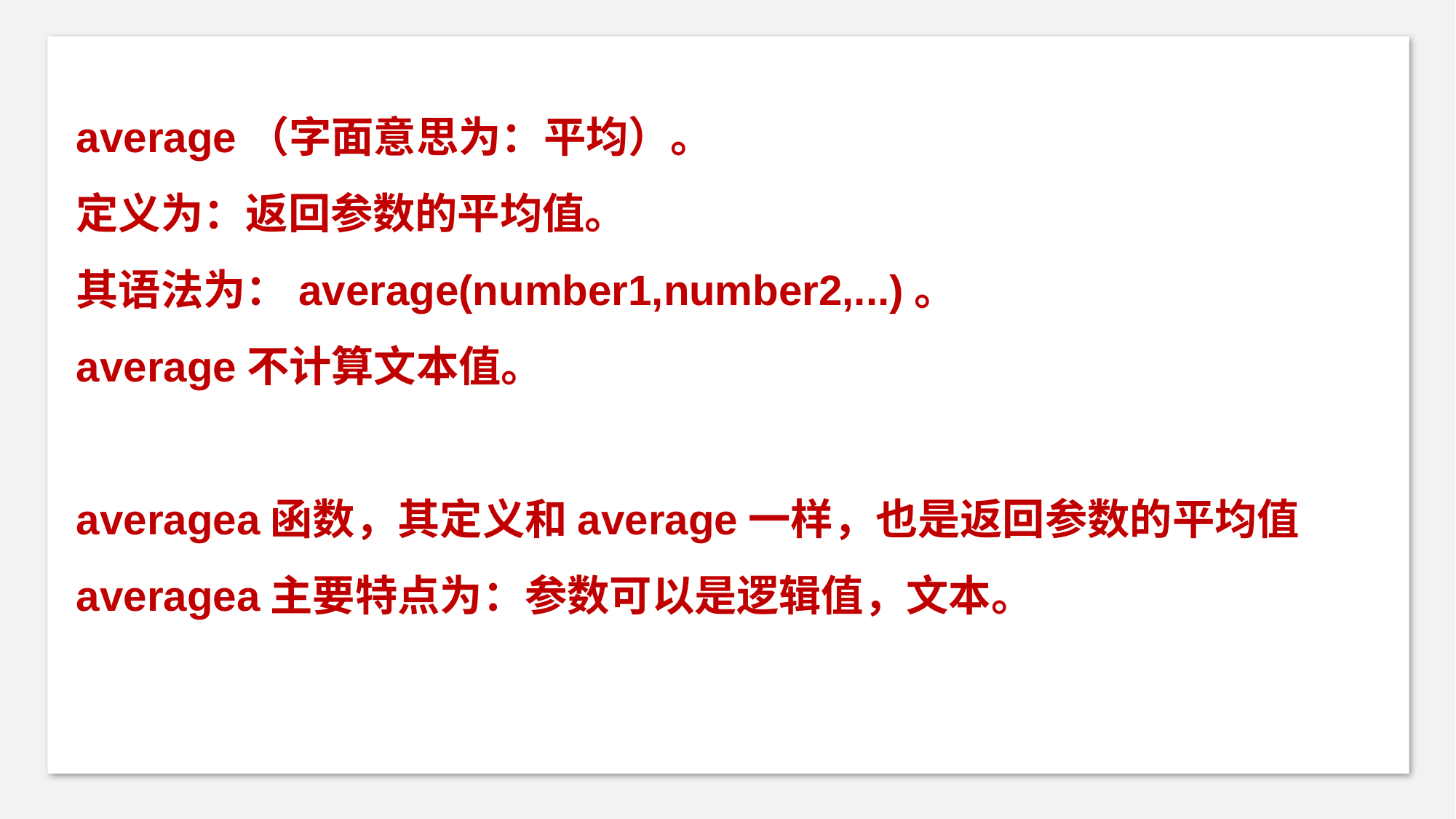

。
average（字面意思为：平均）。
定义为：返回参数的平均值。
其语法为：average(number1,number2,...)。
average不计算文本值。

averagea函数，其定义和average一样，也是返回参数的平均值
averagea主要特点为：参数可以是逻辑值，文本。